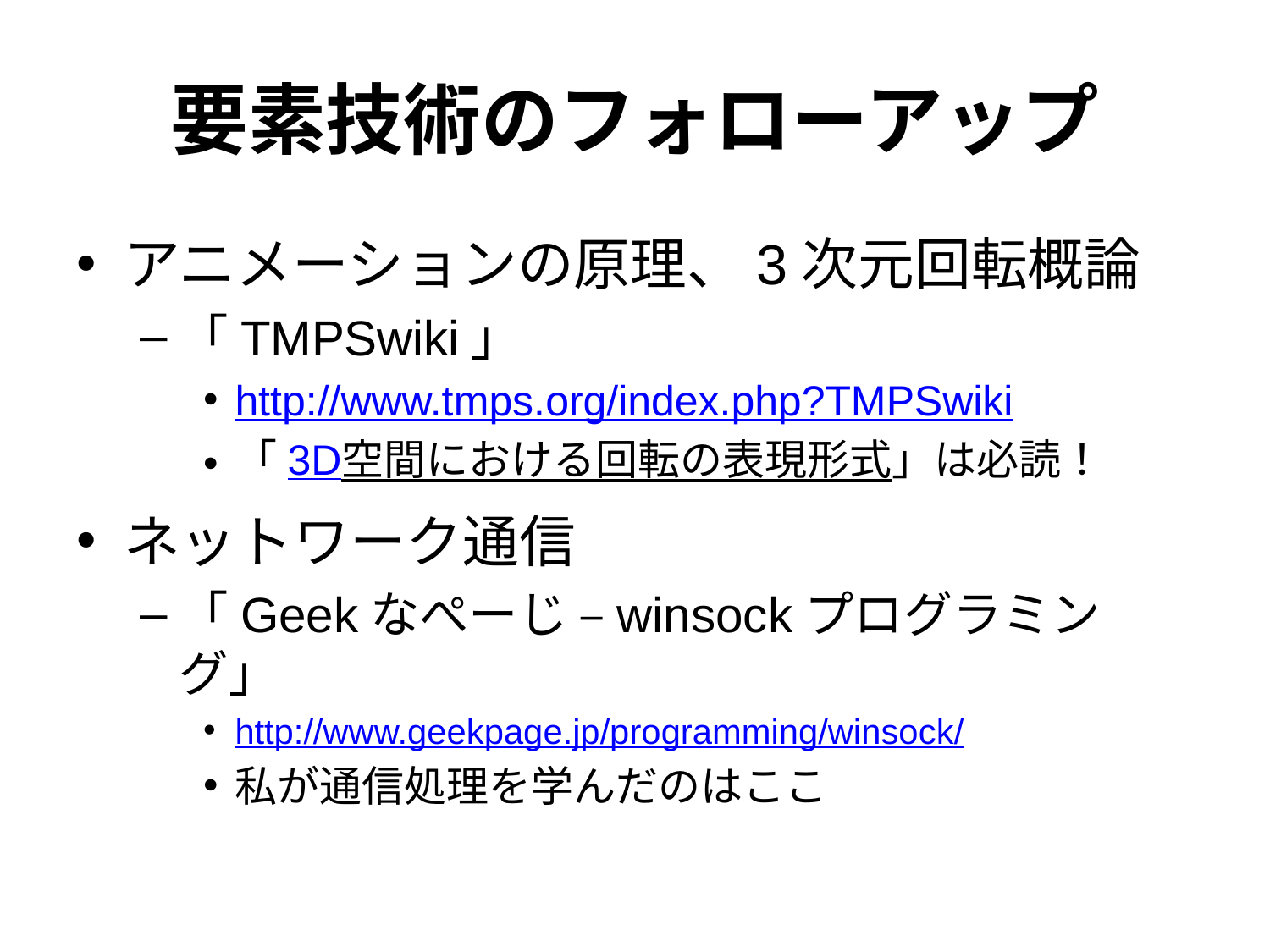

# 要素技術のフォローアップ
アニメーションの原理、3次元回転概論
「TMPSwiki」
http://www.tmps.org/index.php?TMPSwiki
「3D空間における回転の表現形式」は必読！
ネットワーク通信
「Geekなぺーじ –winsockプログラミング」
http://www.geekpage.jp/programming/winsock/
私が通信処理を学んだのはここ